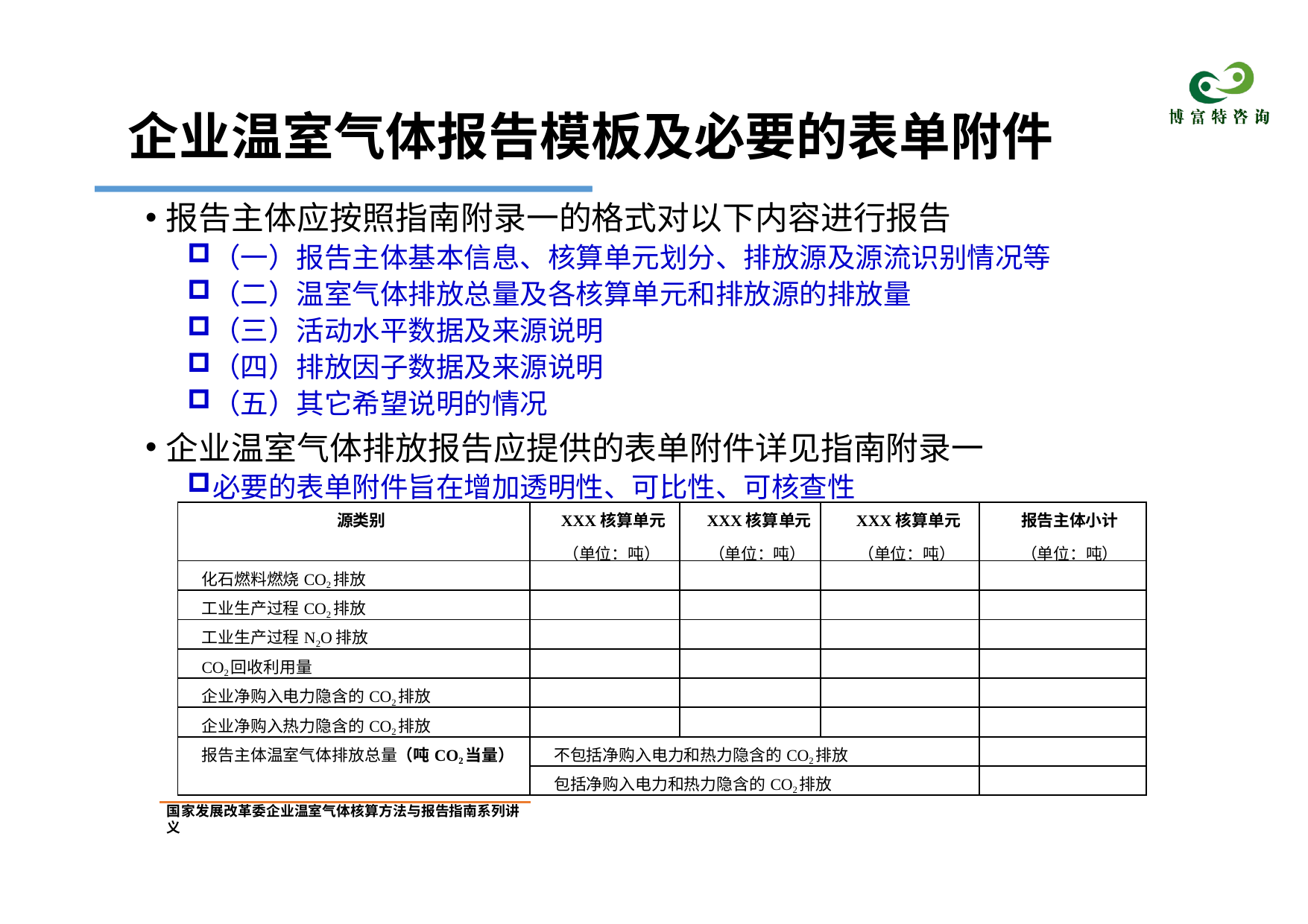

# 企业温室气体报告模板及必要的表单附件
报告主体应按照指南附录一的格式对以下内容进行报告
（一）报告主体基本信息、核算单元划分、排放源及源流识别情况等
（二）温室气体排放总量及各核算单元和排放源的排放量
（三）活动水平数据及来源说明
（四）排放因子数据及来源说明
（五）其它希望说明的情况
企业温室气体排放报告应提供的表单附件详见指南附录一
必要的表单附件旨在增加透明性、可比性、可核查性
| 源类别 | XXX核算单元 （单位：吨） | XXX核算单元 （单位：吨） | XXX核算单元 （单位：吨） | 报告主体小计 （单位：吨） |
| --- | --- | --- | --- | --- |
| 化石燃料燃烧CO2排放 |  |  |  |  |
| 工业生产过程CO2排放 |  |  |  |  |
| 工业生产过程N2O排放 |  |  |  |  |
| CO2回收利用量 |  |  |  |  |
| 企业净购入电力隐含的CO2排放 |  |  |  |  |
| 企业净购入热力隐含的CO2排放 |  |  |  |  |
| 报告主体温室气体排放总量（吨CO2当量） | 不包括净购入电力和热力隐含的CO2排放 |  |  |  |
|  | 包括净购入电力和热力隐含的CO2排放 |  |  |  |
国家发展改革委企业温室气体核算方法与报告指南系列讲义